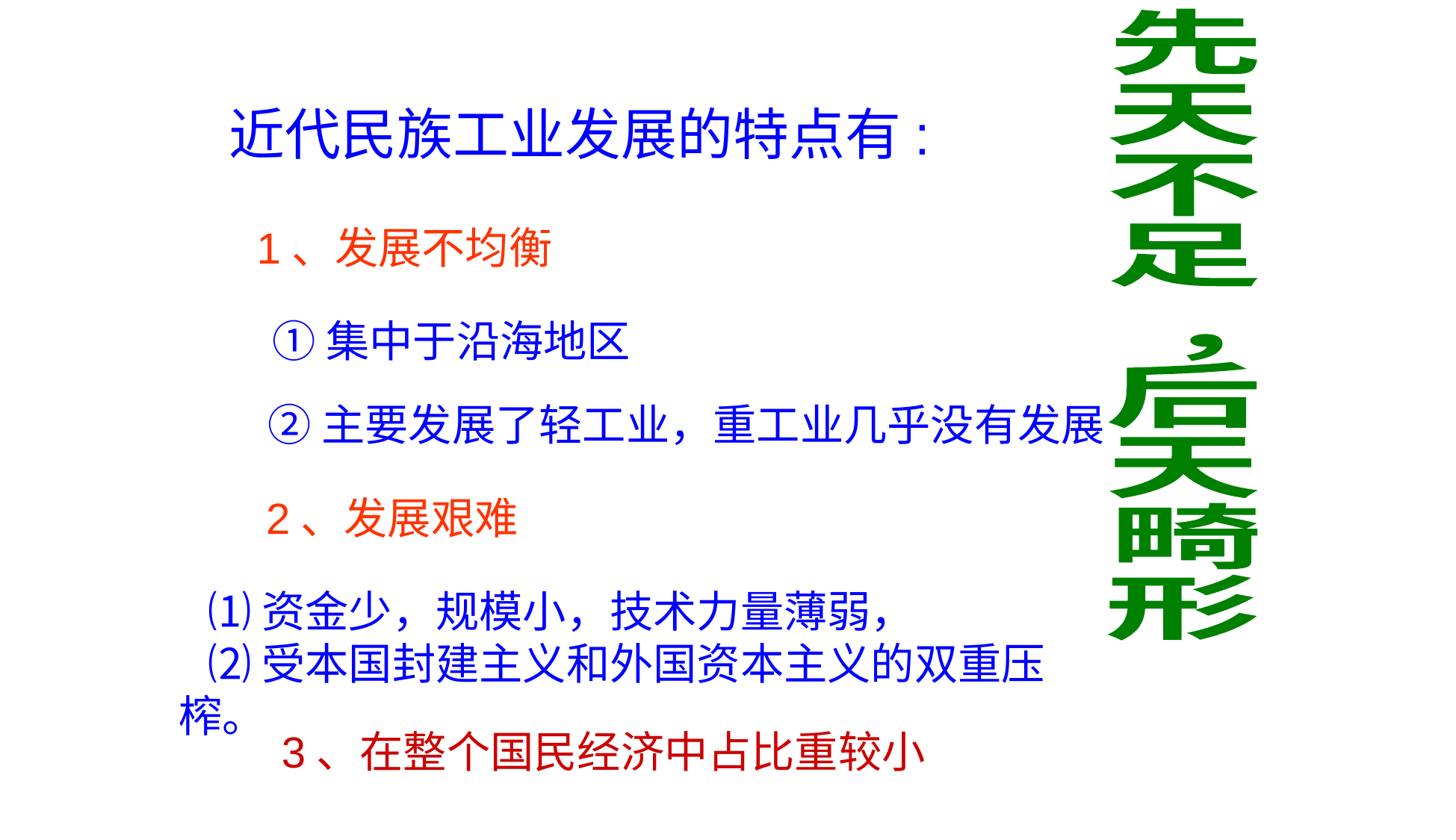

先
天
不
足
，
后
天
畸
形
    近代民族工业发展的特点有:
1、发展不均衡
①集中于沿海地区
②主要发展了轻工业，重工业几乎没有发展
2、发展艰难
   ⑴资金少，规模小，技术力量薄弱，
   ⑵受本国封建主义和外国资本主义的双重压榨。
3、在整个国民经济中占比重较小